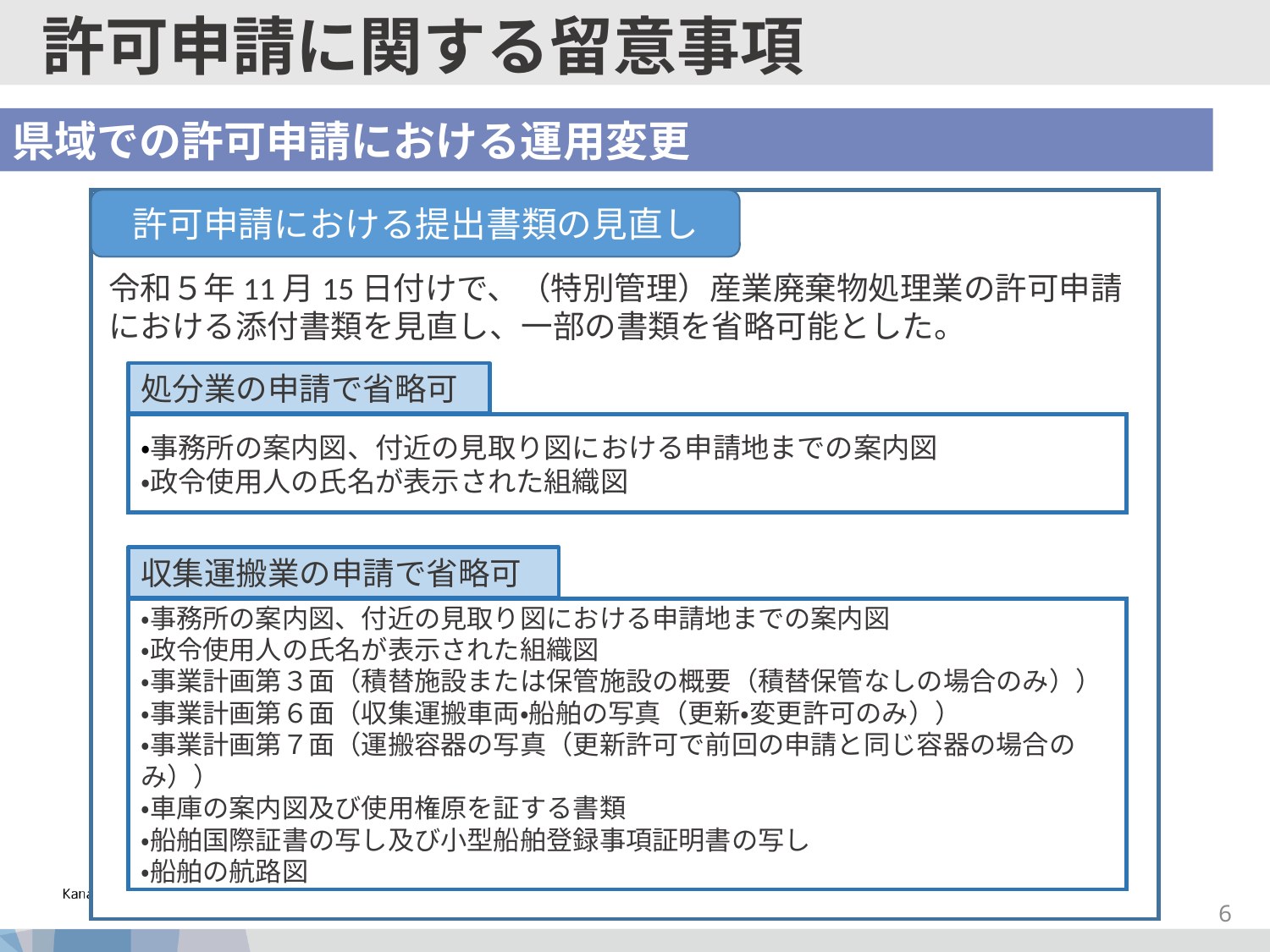

許可申請に関する留意事項
県域での許可申請における運用変更

許可申請における提出書類の見直し
令和５年11月15日付けで、（特別管理）産業廃棄物処理業の許可申請における添付書類を見直し、一部の書類を省略可能とした。
処分業の申請で省略可
・事務所の案内図、付近の見取り図における申請地までの案内図
・政令使用人の氏名が表示された組織図
収集運搬業の申請で省略可
・事務所の案内図、付近の見取り図における申請地までの案内図
・政令使用人の氏名が表示された組織図
・事業計画第３面（積替施設または保管施設の概要（積替保管なしの場合のみ））
・事業計画第６面（収集運搬車両・船舶の写真（更新・変更許可のみ））
・事業計画第７面（運搬容器の写真（更新許可で前回の申請と同じ容器の場合のみ））
・車庫の案内図及び使用権原を証する書類
・船舶国際証書の写し及び小型船舶登録事項証明書の写し
・船舶の航路図
6